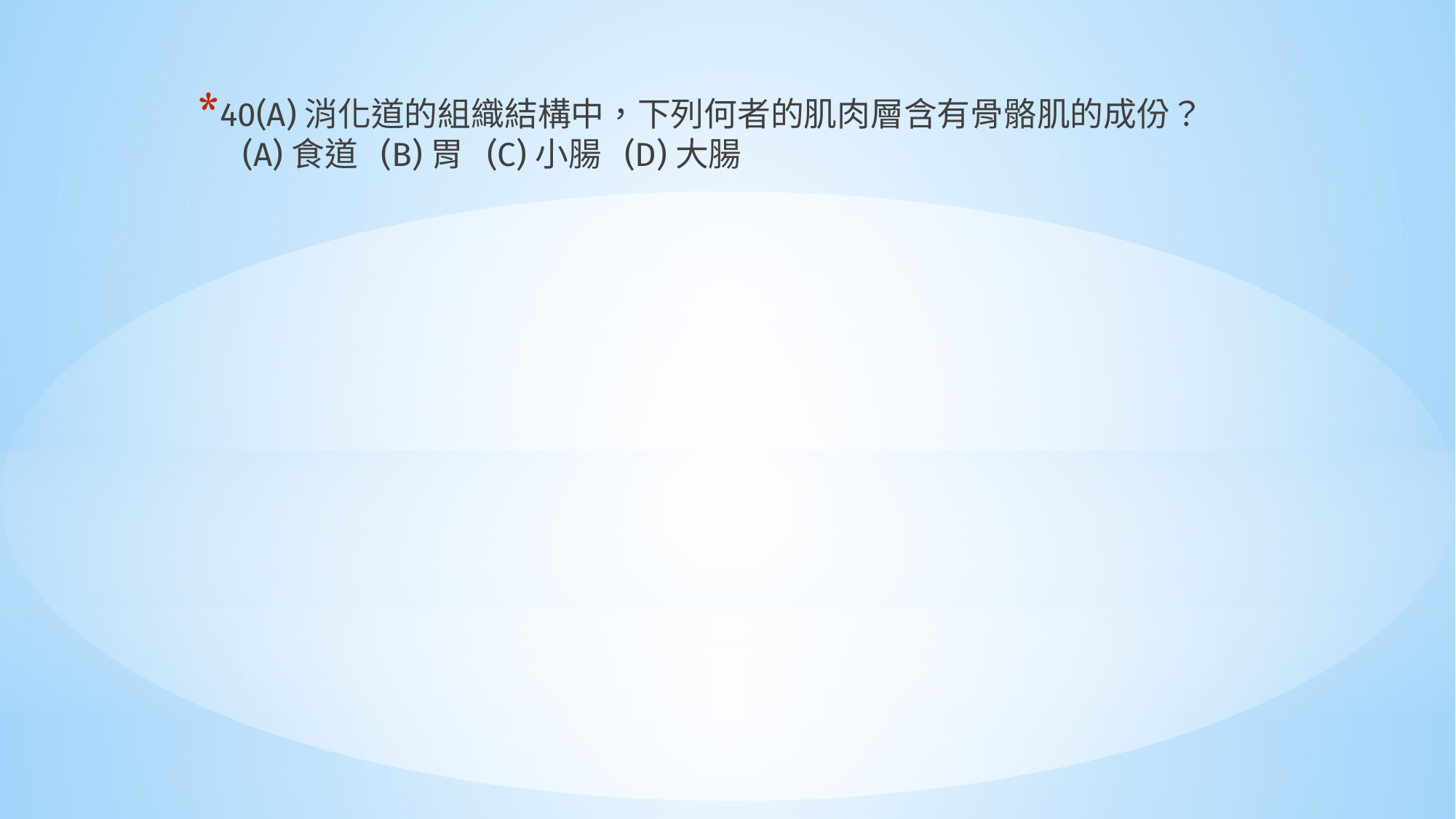

40(A)消化道的組織結構中，下列何者的肌肉層含有骨骼肌的成份？  (A)食道  (B)胃  (C)小腸  (D)大腸
#